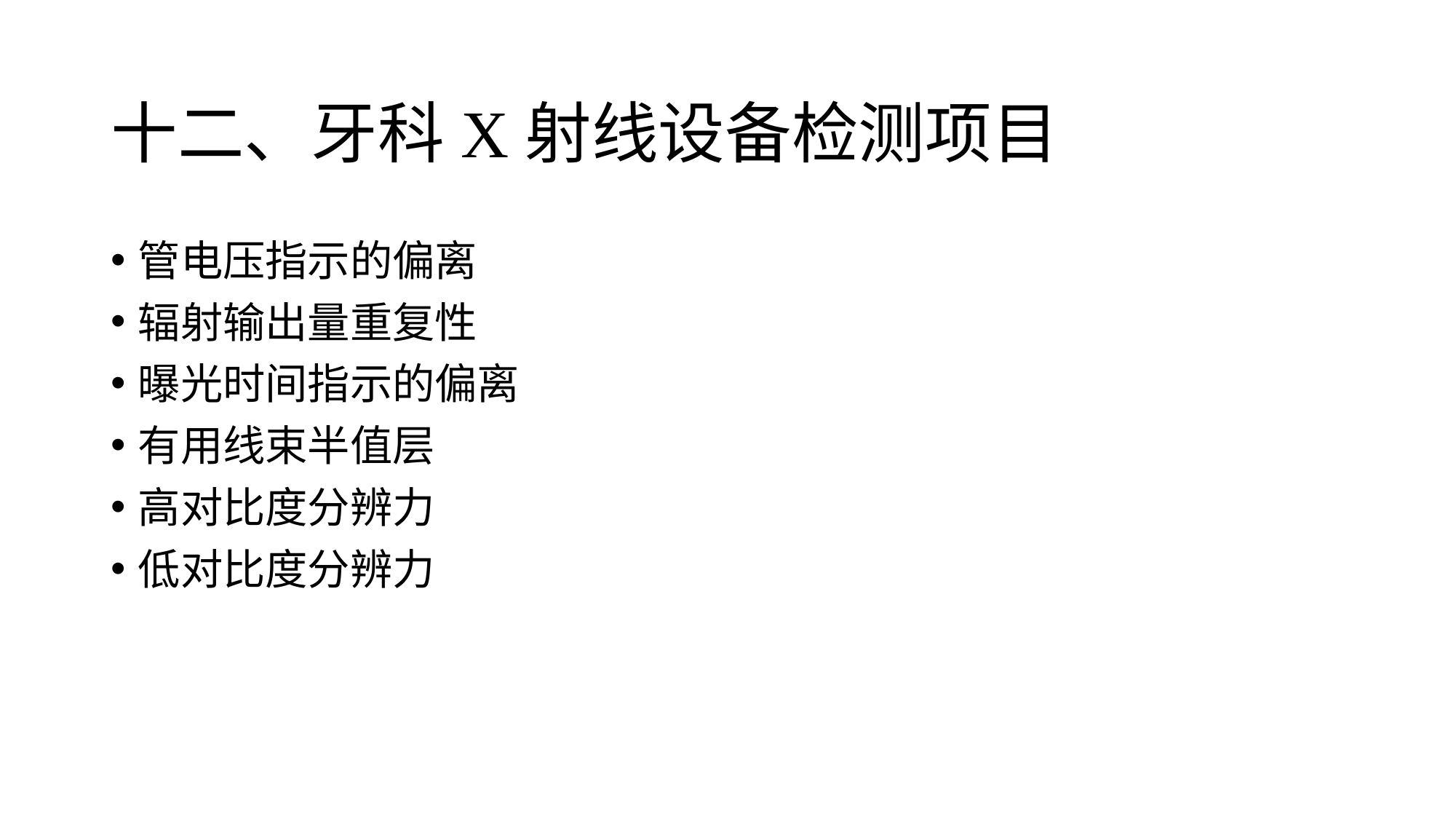

# 十二、牙科X射线设备检测项目
管电压指示的偏离
辐射输出量重复性
曝光时间指示的偏离
有用线束半值层
高对比度分辨力
低对比度分辨力